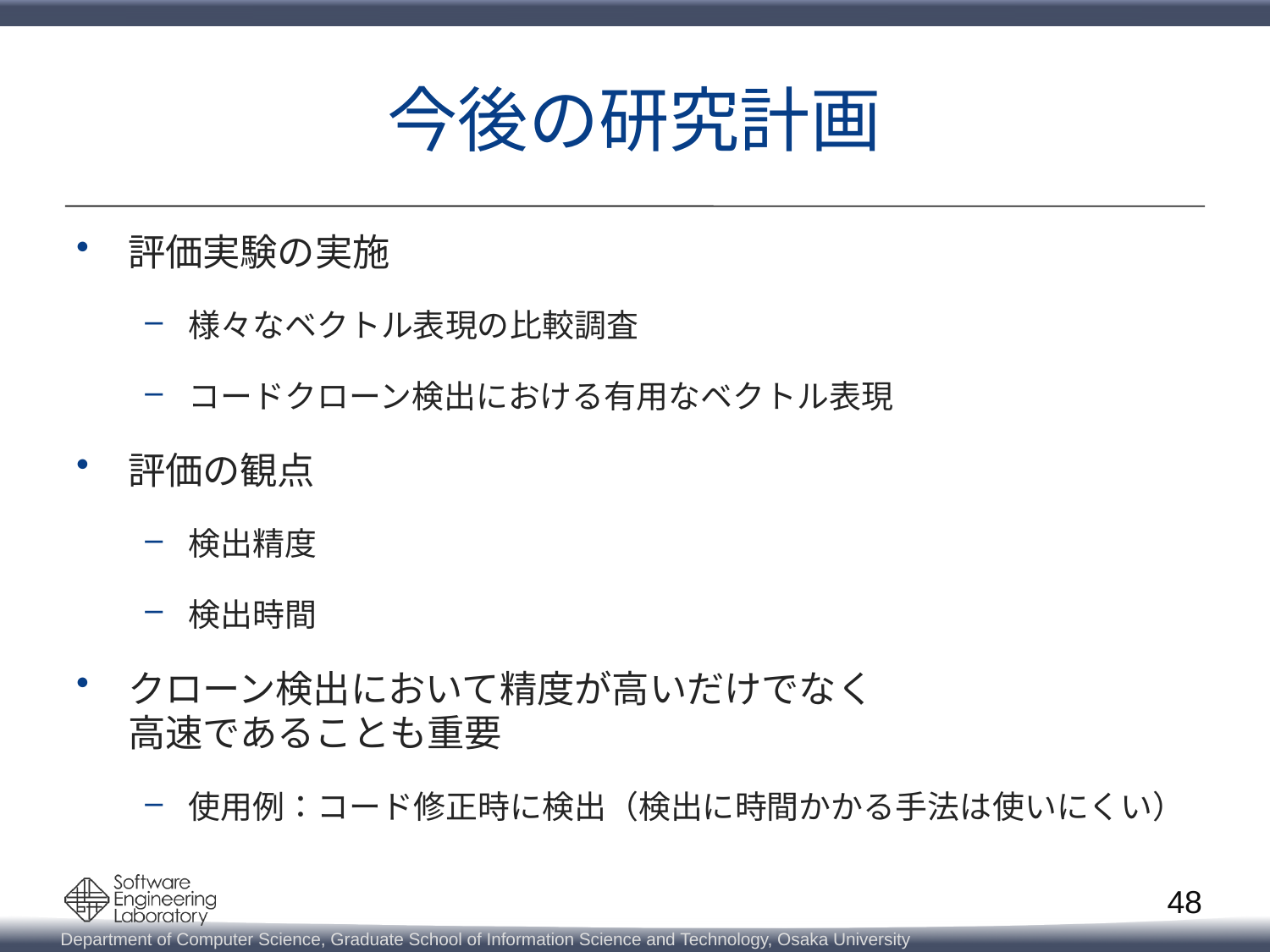

# 今後の研究計画
評価実験の実施
様々なベクトル表現の比較調査
コードクローン検出における有用なベクトル表現
評価の観点
検出精度
検出時間
クローン検出において精度が高いだけでなく
高速であることも重要
使用例：コード修正時に検出（検出に時間かかる手法は使いにくい）
48